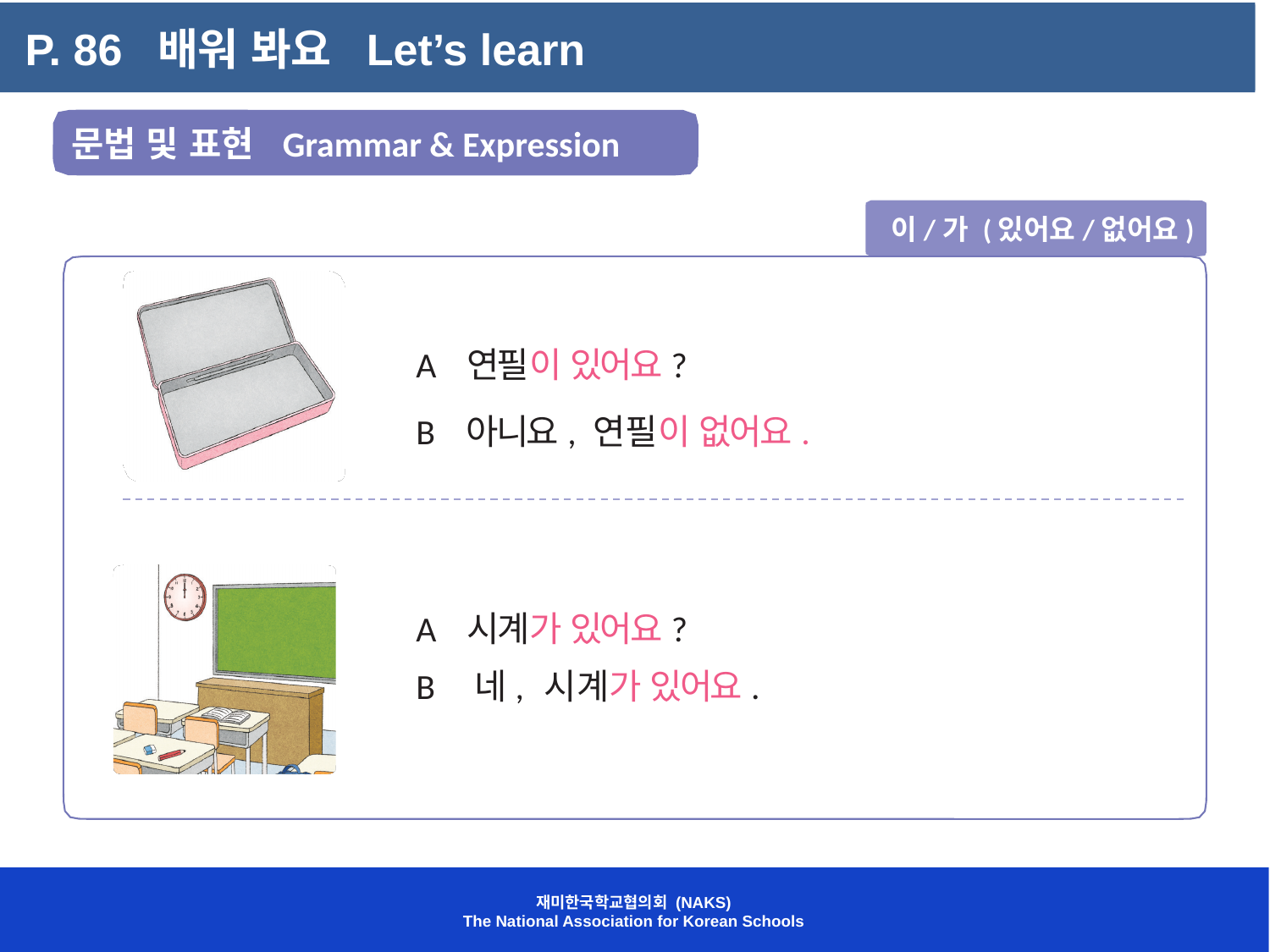

P. 86  배워 봐요  Let’s learn
 문법 및 표현  Grammar & Expression
 이/가 (있어요/없어요)

A    연필이 있어요?
B    아니요, 연필이 없어요.

A    시계가 있어요?

B     네, 시계가 있어요.
재미한국학교협의회 (NAKS)
The National Association for Korean Schools